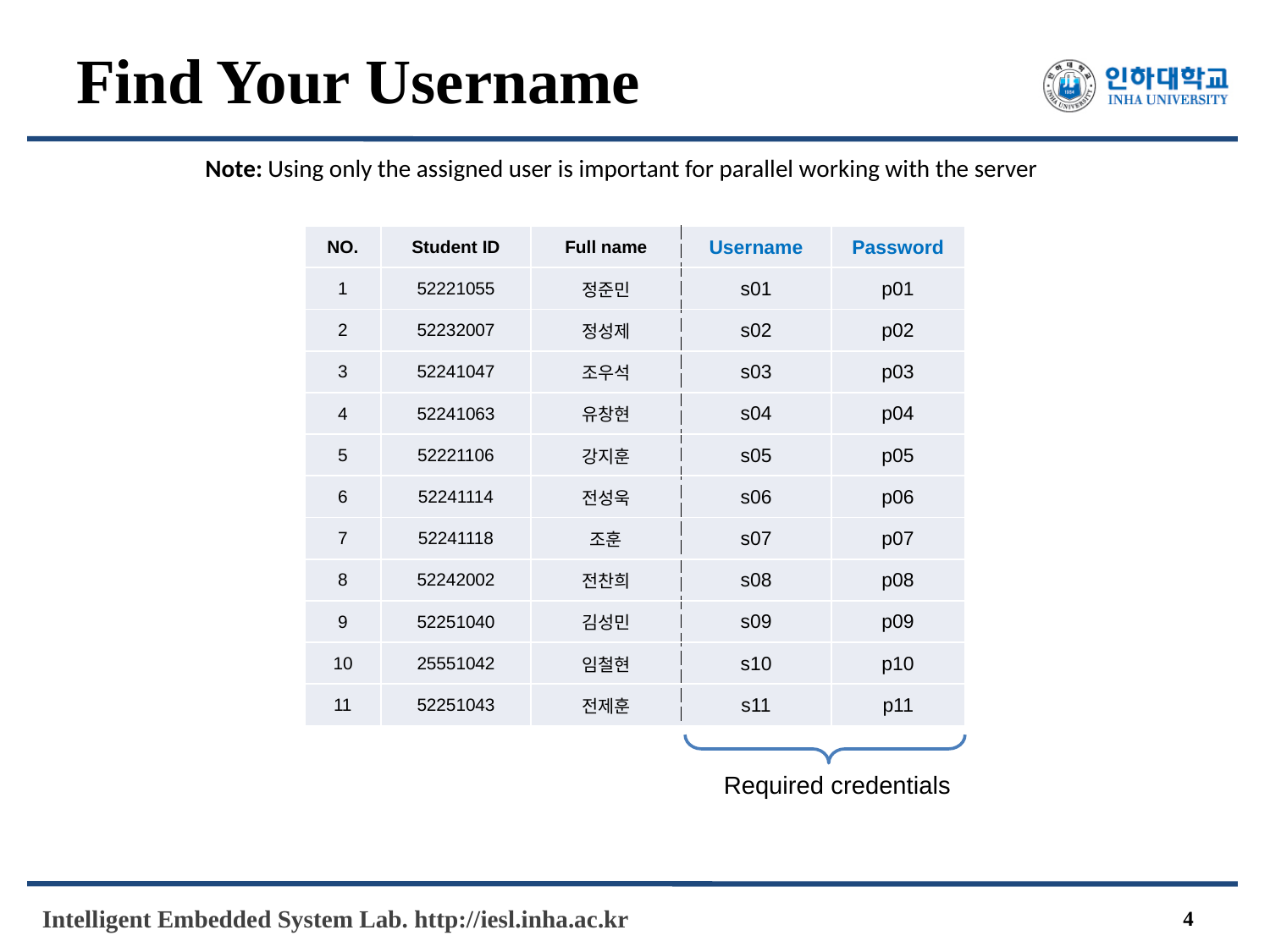

# Find Your Username
Note: Using only the assigned user is important for parallel working with the server
| NO. | Student ID | Full name | Username | Password |
| --- | --- | --- | --- | --- |
| 1 | 52221055 | 정준민 | s01 | p01 |
| 2 | 52232007 | 정성제 | s02 | p02 |
| 3 | 52241047 | 조우석 | s03 | p03 |
| 4 | 52241063 | 유창현 | s04 | p04 |
| 5 | 52221106 | 강지훈 | s05 | p05 |
| 6 | 52241114 | 전성욱 | s06 | p06 |
| 7 | 52241118 | 조훈 | s07 | p07 |
| 8 | 52242002 | 전찬희 | s08 | p08 |
| 9 | 52251040 | 김성민 | s09 | p09 |
| 10 | 25551042 | 임철현 | s10 | p10 |
| 11 | 52251043 | 전제훈 | s11 | p11 |

Required credentials
4